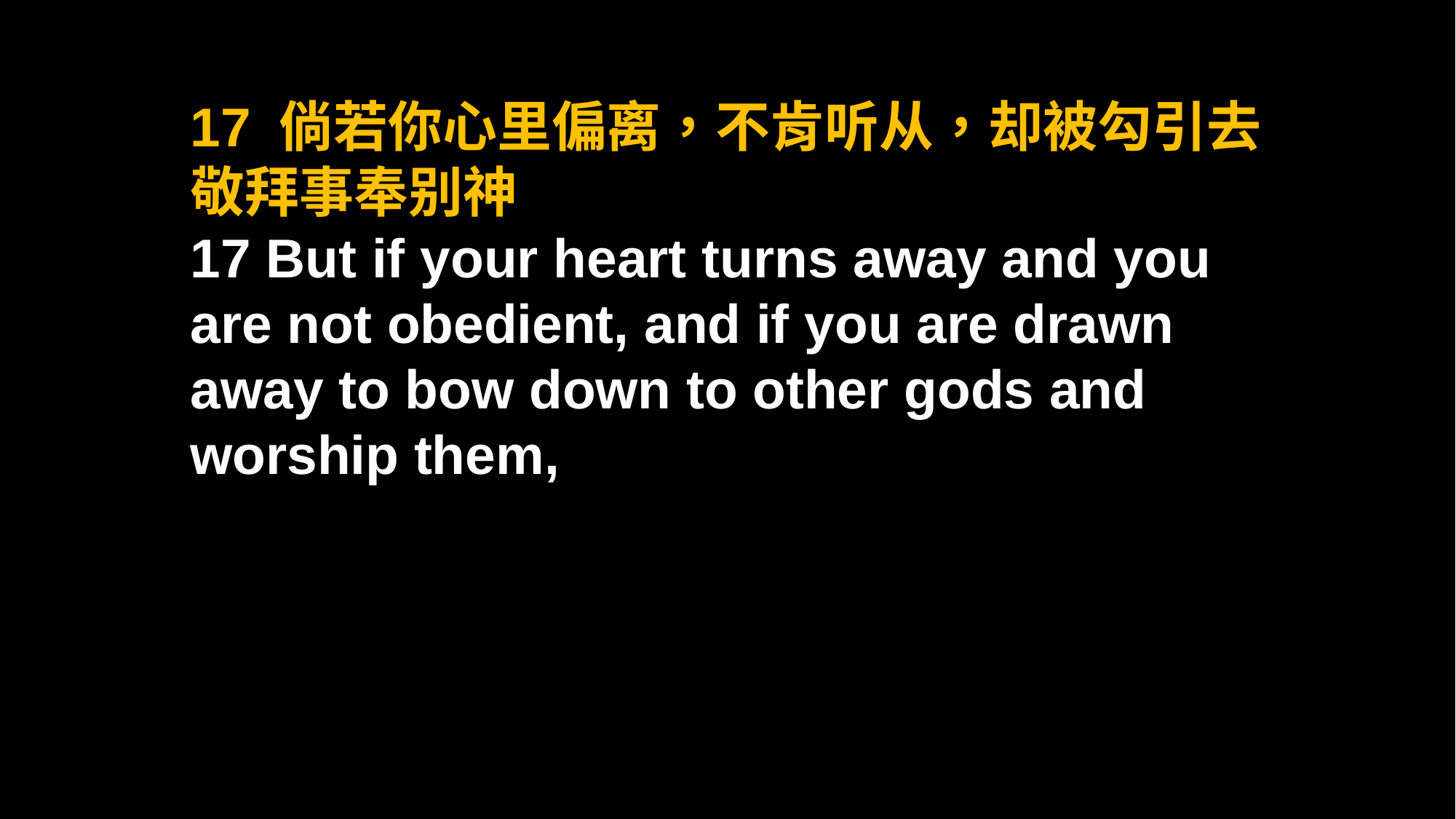

17 倘若你心里偏离，不肯听从，却被勾引去敬拜事奉别神
17 But if your heart turns away and you are not obedient, and if you are drawn away to bow down to other gods and worship them,